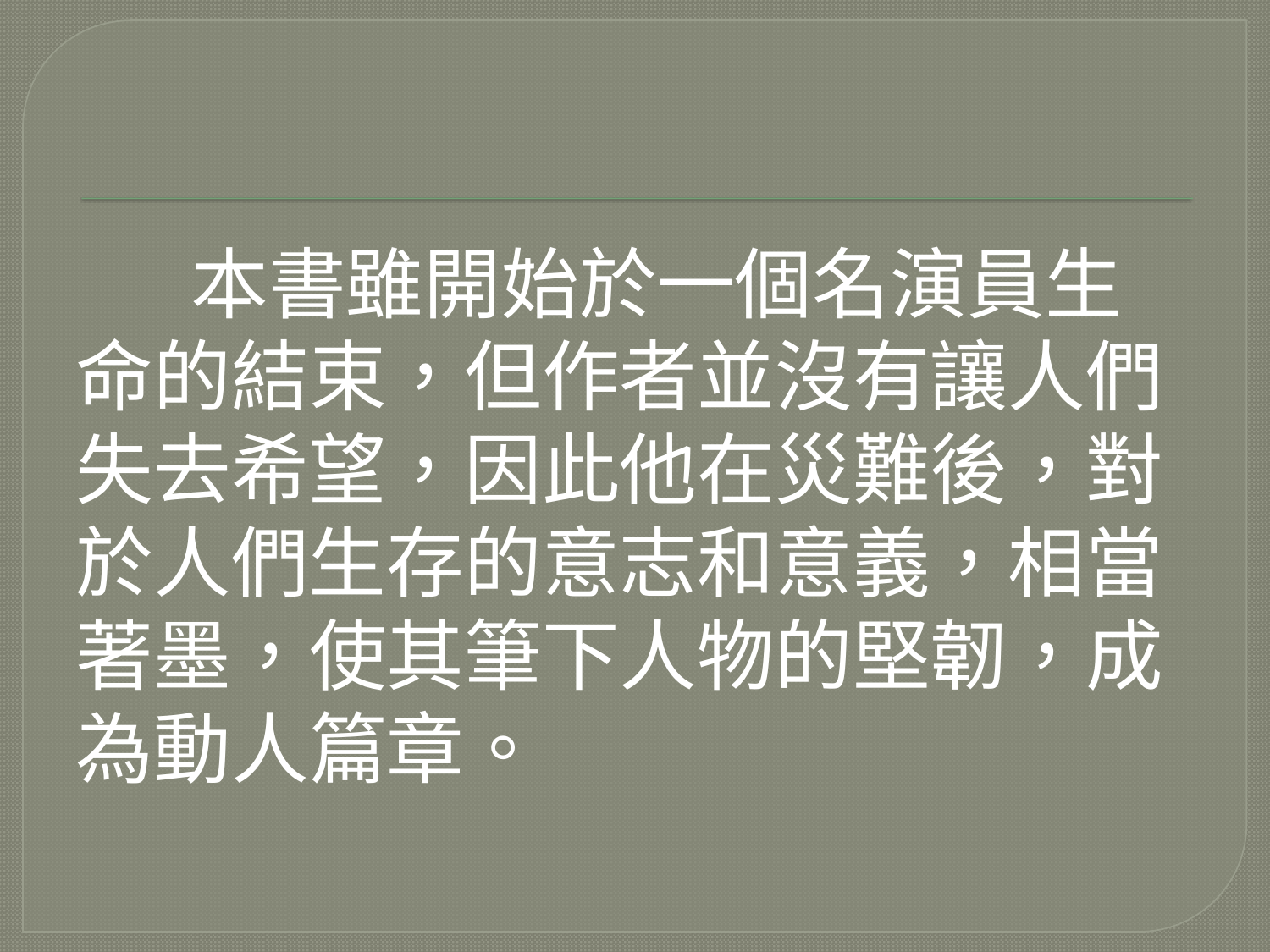

#
        本書雖開始於一個名演員生命的結束，但作者並沒有讓人們失去希望，因此他在災難後，對於人們生存的意志和意義，相當著墨，使其筆下人物的堅韌，成為動人篇章。